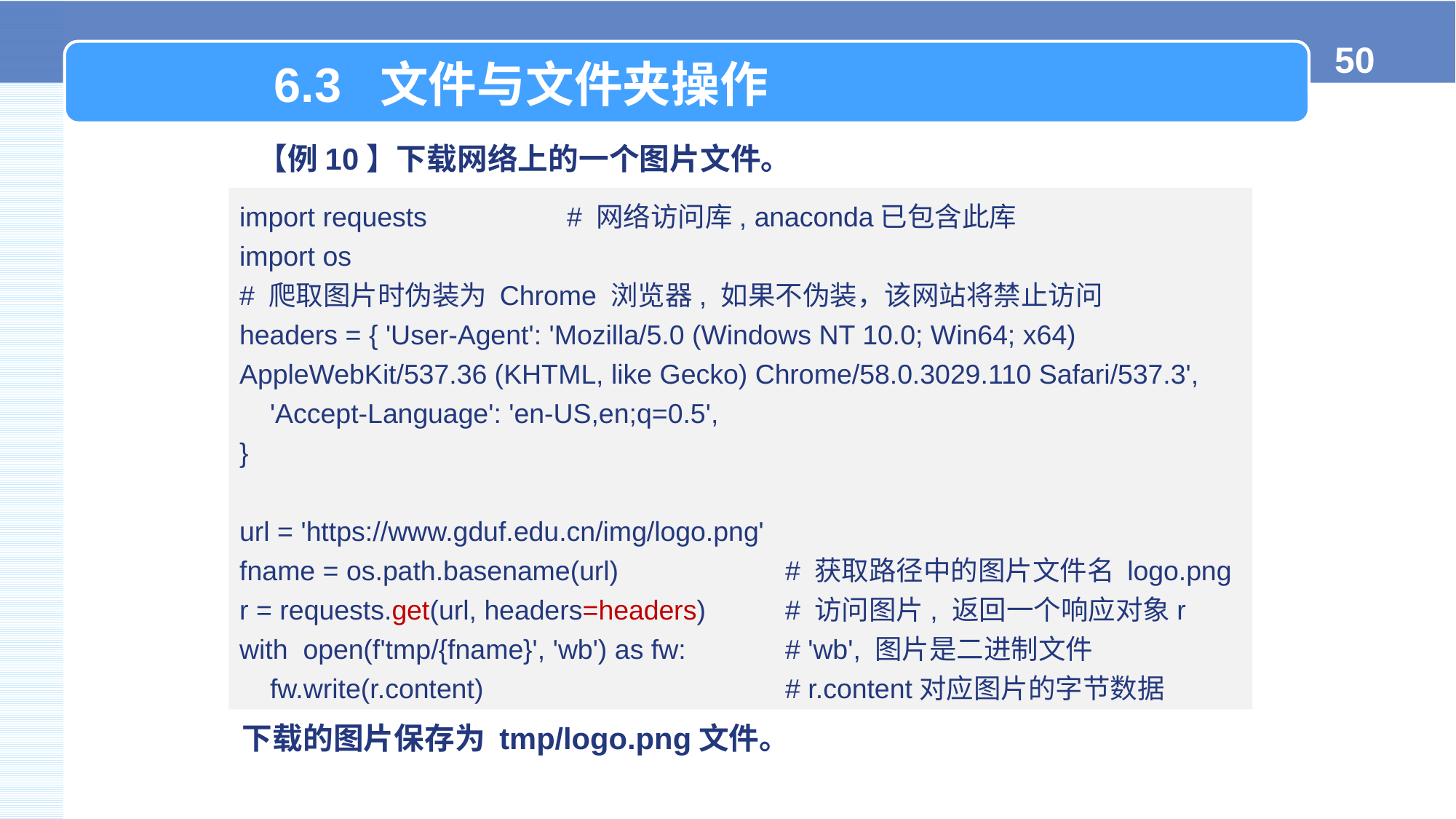

6.3  文件与文件夹操作
【例10】下载网络上的一个图片文件。
import requests                	# 网络访问库, anaconda已包含此库
import os
# 爬取图片时伪装为 Chrome 浏览器, 如果不伪装，该网站将禁止访问
headers = { 'User-Agent': 'Mozilla/5.0 (Windows NT 10.0; Win64; x64) AppleWebKit/537.36 (KHTML, like Gecko) Chrome/58.0.3029.110 Safari/537.3',
    'Accept-Language': 'en-US,en;q=0.5',
}

url = 'https://www.gduf.edu.cn/img/logo.png'
fname = os.path.basename(url)       		# 获取路径中的图片文件名 logo.png
r = requests.get(url, headers=headers)        	# 访问图片, 返回一个响应对象r
with  open(f'tmp/{fname}', 'wb') as fw:   	# 'wb', 图片是二进制文件
    fw.write(r.content)                  		# r.content对应图片的字节数据
下载的图片保存为 tmp/logo.png文件。